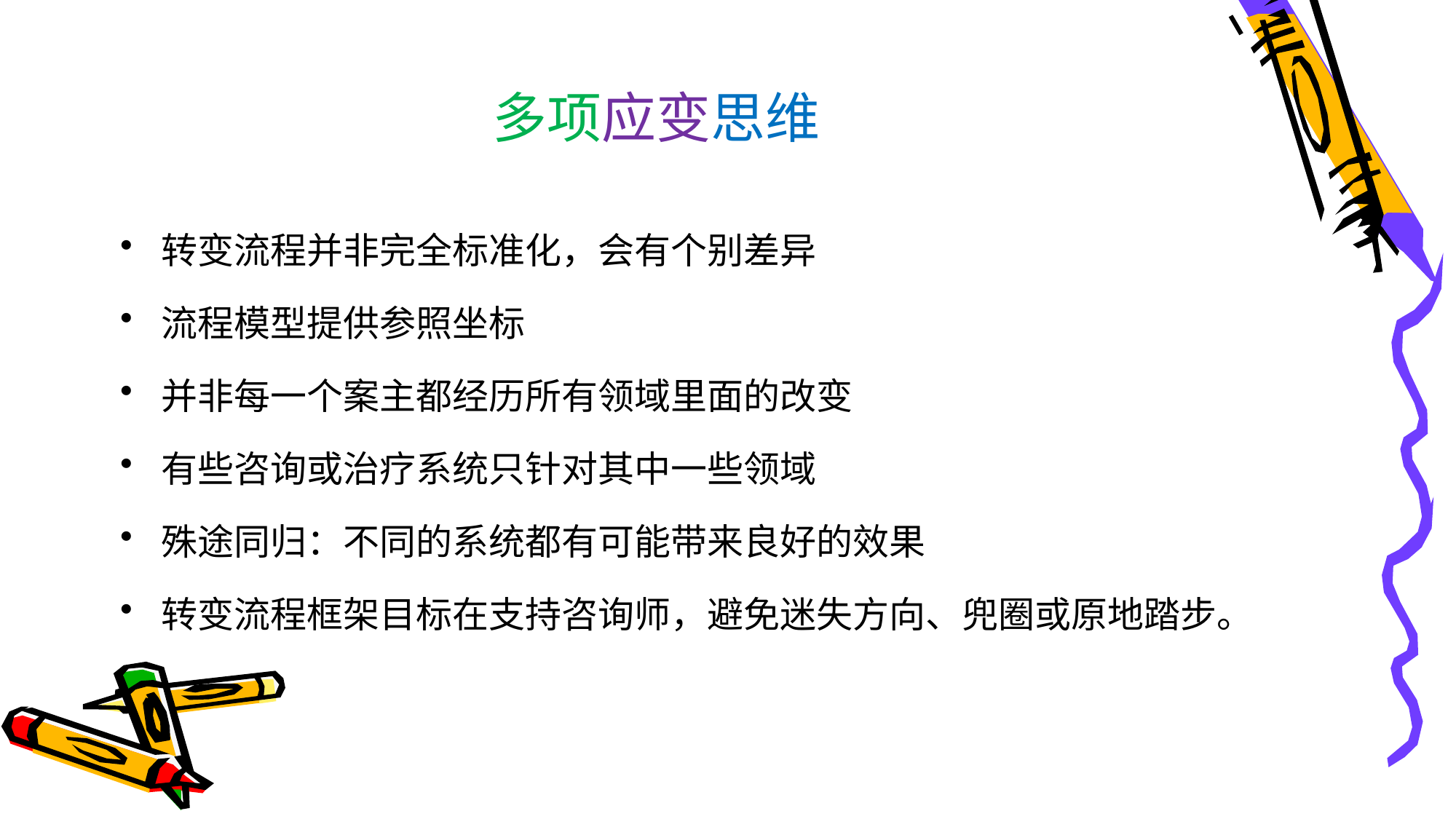

# 多项应变思维
转变流程并非完全标准化，会有个别差异
流程模型提供参照坐标
并非每一个案主都经历所有领域里面的改变
有些咨询或治疗系统只针对其中一些领域
殊途同归：不同的系统都有可能带来良好的效果
转变流程框架目标在支持咨询师，避免迷失方向、兜圈或原地踏步。